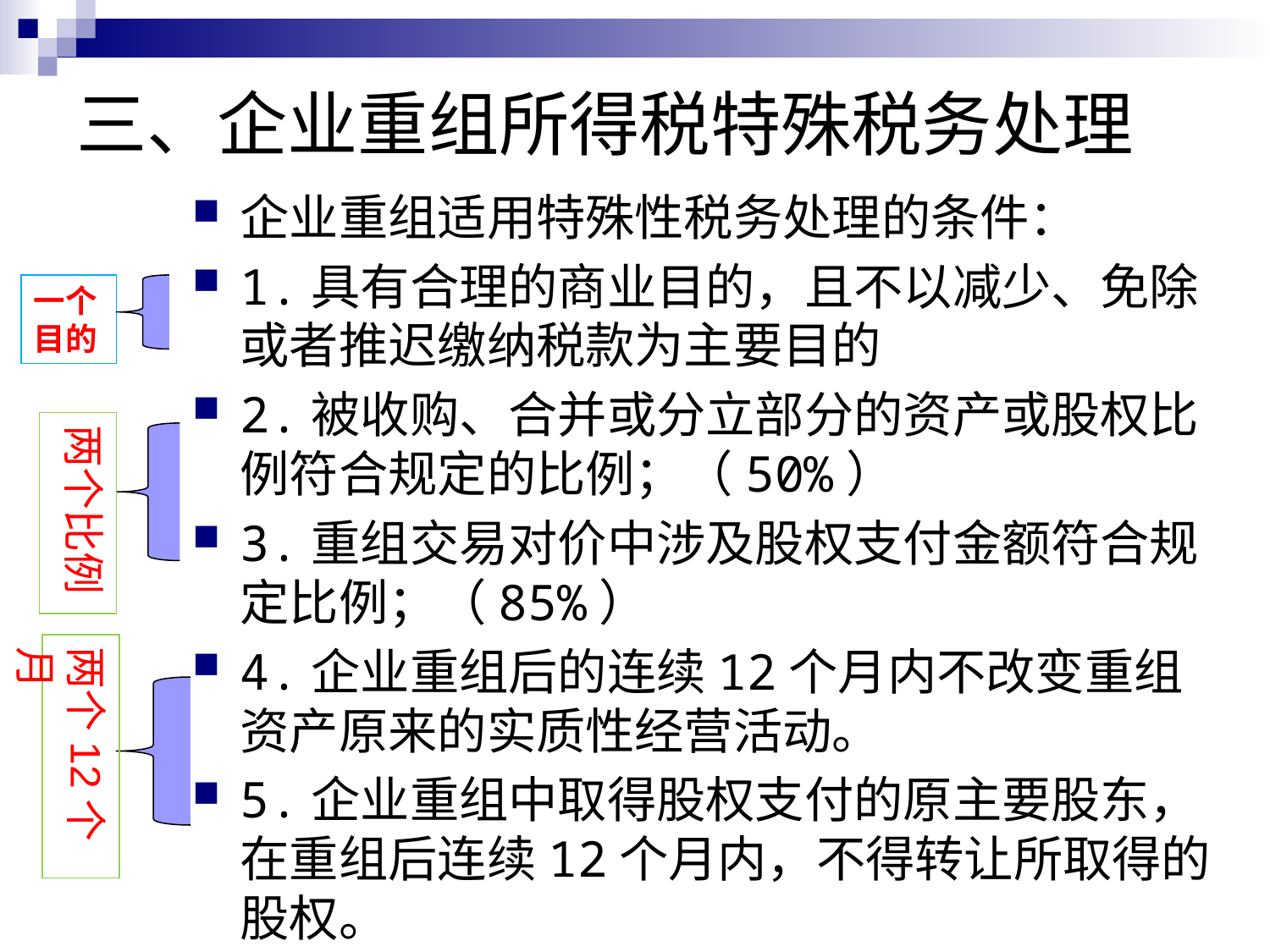

# 三、企业重组所得税特殊税务处理
企业重组适用特殊性税务处理的条件：
1.具有合理的商业目的，且不以减少、免除或者推迟缴纳税款为主要目的
2.被收购、合并或分立部分的资产或股权比例符合规定的比例；（50%）
3.重组交易对价中涉及股权支付金额符合规定比例；（85%）
4.企业重组后的连续12个月内不改变重组资产原来的实质性经营活动。
5.企业重组中取得股权支付的原主要股东，在重组后连续12个月内，不得转让所取得的股权。
一个
目的

两个比例

两个12个月